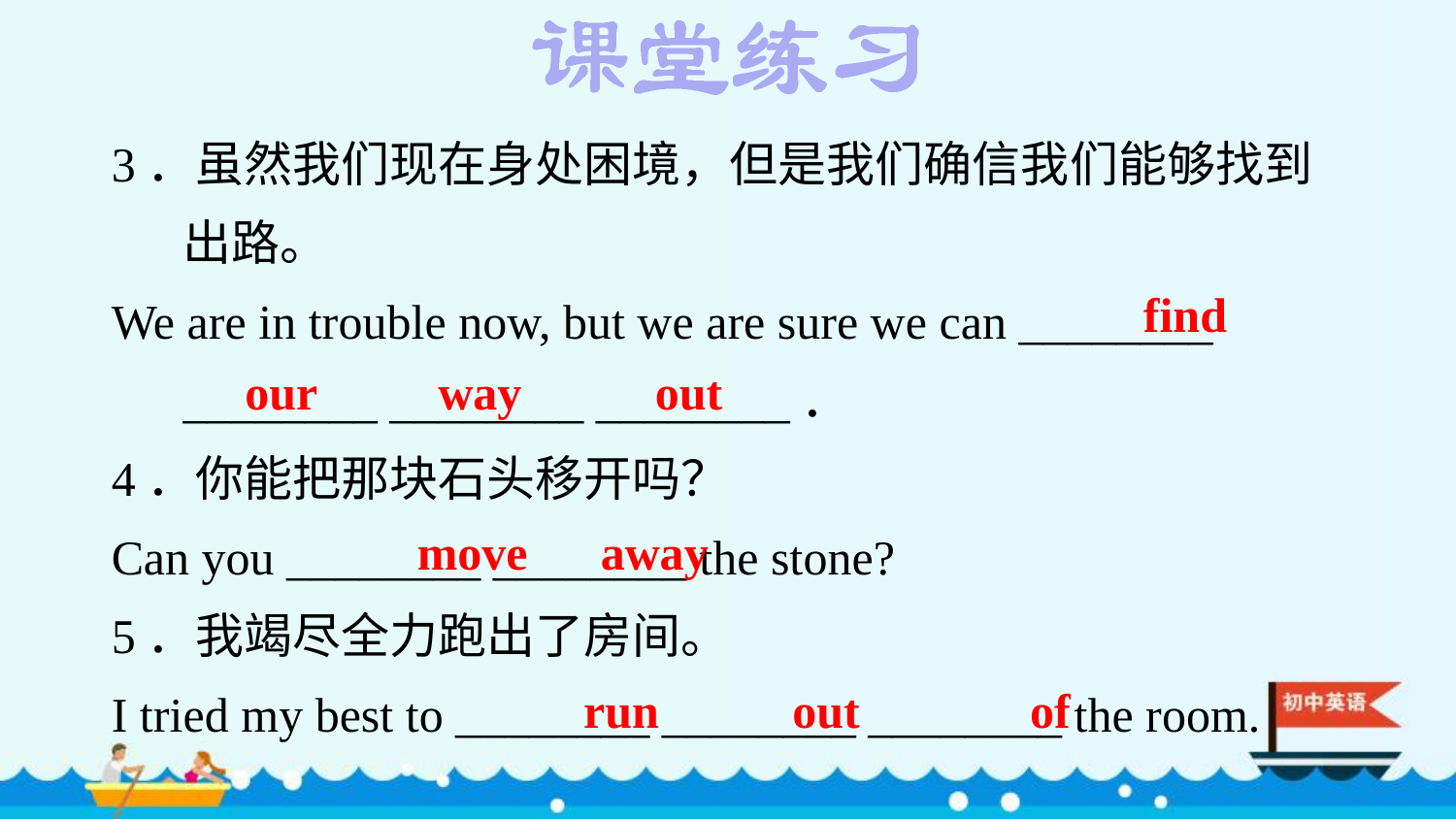

3．虽然我们现在身处困境，但是我们确信我们能够找到出路。
We are in trouble now, but we are sure we can ________ ________ ________ ________．
4．你能把那块石头移开吗？
Can you ________ ________ the stone?
5．我竭尽全力跑出了房间。
I tried my best to ________ ________ ________ the room.
find
our          way           out
move      away
run           out              of